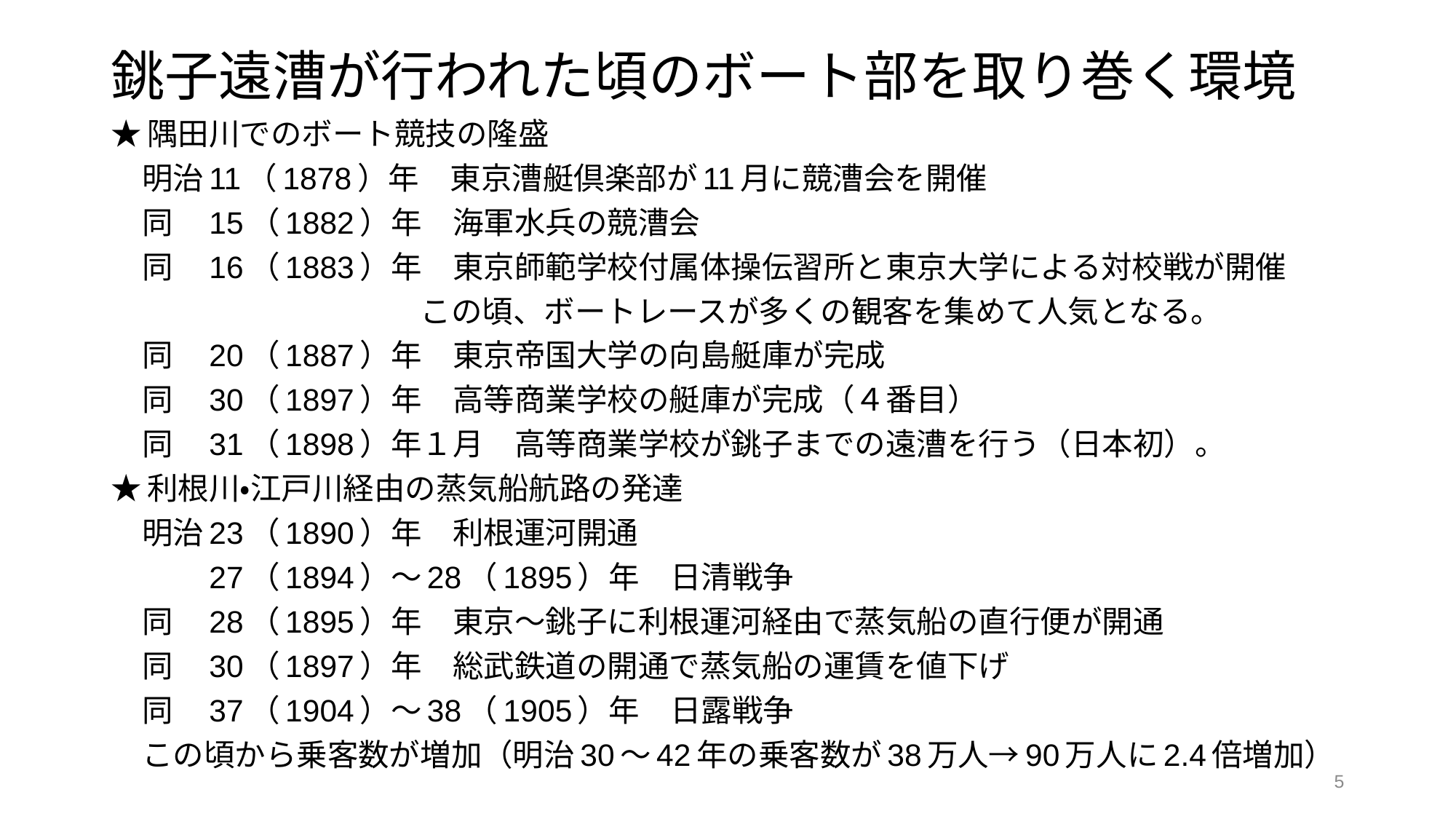

# 銚子遠漕が行われた頃のボート部を取り巻く環境
★隅田川でのボート競技の隆盛
　明治11（1878）年　東京漕艇倶楽部が11月に競漕会を開催
　同　15（1882）年　海軍水兵の競漕会
　同　16（1883）年　東京師範学校付属体操伝習所と東京大学による対校戦が開催
　　　　　　　　　　この頃、ボートレースが多くの観客を集めて人気となる。
　同　20（1887）年　東京帝国大学の向島艇庫が完成
　同　30（1897）年　高等商業学校の艇庫が完成（４番目）
　同　31（1898）年１月　高等商業学校が銚子までの遠漕を行う（日本初）。
★利根川・江戸川経由の蒸気船航路の発達
　明治23（1890）年　利根運河開通
　　　27（1894）～28（1895）年　日清戦争
　同　28（1895）年　東京～銚子に利根運河経由で蒸気船の直行便が開通
　同　30（1897）年　総武鉄道の開通で蒸気船の運賃を値下げ
　同　37（1904）～38（1905）年　日露戦争
　この頃から乗客数が増加（明治30～42年の乗客数が38万人→90万人に2.4倍増加）

5